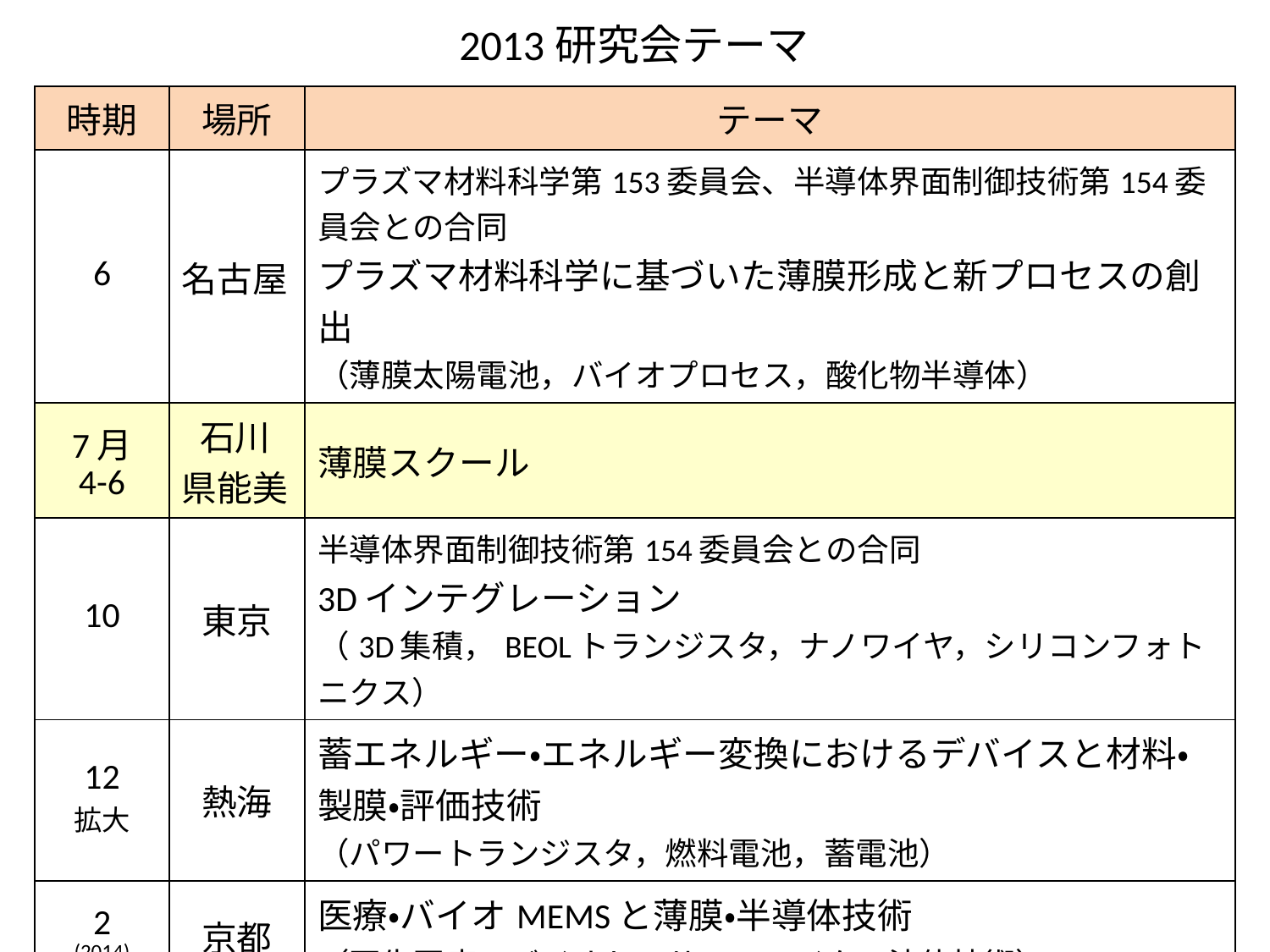

2013研究会テーマ
| 時期 | 場所 | テーマ |
| --- | --- | --- |
| 6 | 名古屋 | プラズマ材料科学第153委員会、半導体界面制御技術第154委員会との合同 プラズマ材料科学に基づいた薄膜形成と新プロセスの創出 （薄膜太陽電池，バイオプロセス，酸化物半導体） |
| 7月 4-6 | 石川県能美 | 薄膜スクール |
| 10 | 東京 | 半導体界面制御技術第154委員会との合同 3Dインテグレーション （3D集積，BEOLトランジスタ，ナノワイヤ，シリコンフォトニクス） |
| 12 拡大 | 熱海 | 蓄エネルギー・エネルギー変換におけるデバイスと材料・製膜・評価技術 （パワートランジスタ，燃料電池，蓄電池） |
| 2 (2014) | 京都 | 医療・バイオMEMSと薄膜・半導体技術 （再生医療，バイオセンサー，マイクロ流体技術） |
| 4 (2014) | 東京 | 薄膜形成機能計測（ナノカーボン／フレキシブル（樹脂基板）・プリンタブル） (印刷エレクトロニクス，有機デバイス，グラフェン) |